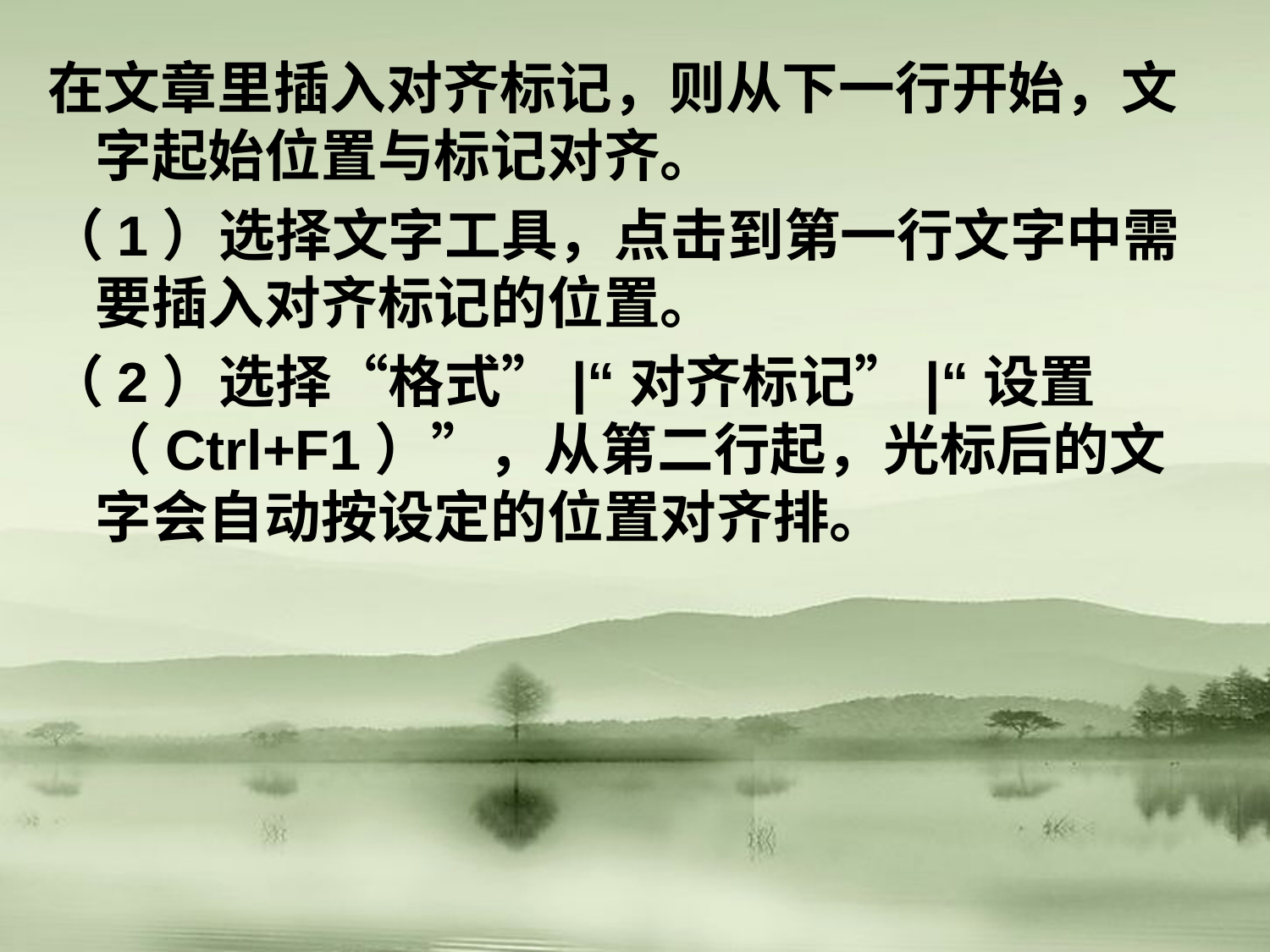

在文章里插入对齐标记，则从下一行开始，文字起始位置与标记对齐。
（1）选择文字工具，点击到第一行文字中需要插入对齐标记的位置。
（2）选择“格式”|“对齐标记”|“设置（Ctrl+F1）”，从第二行起，光标后的文字会自动按设定的位置对齐排。